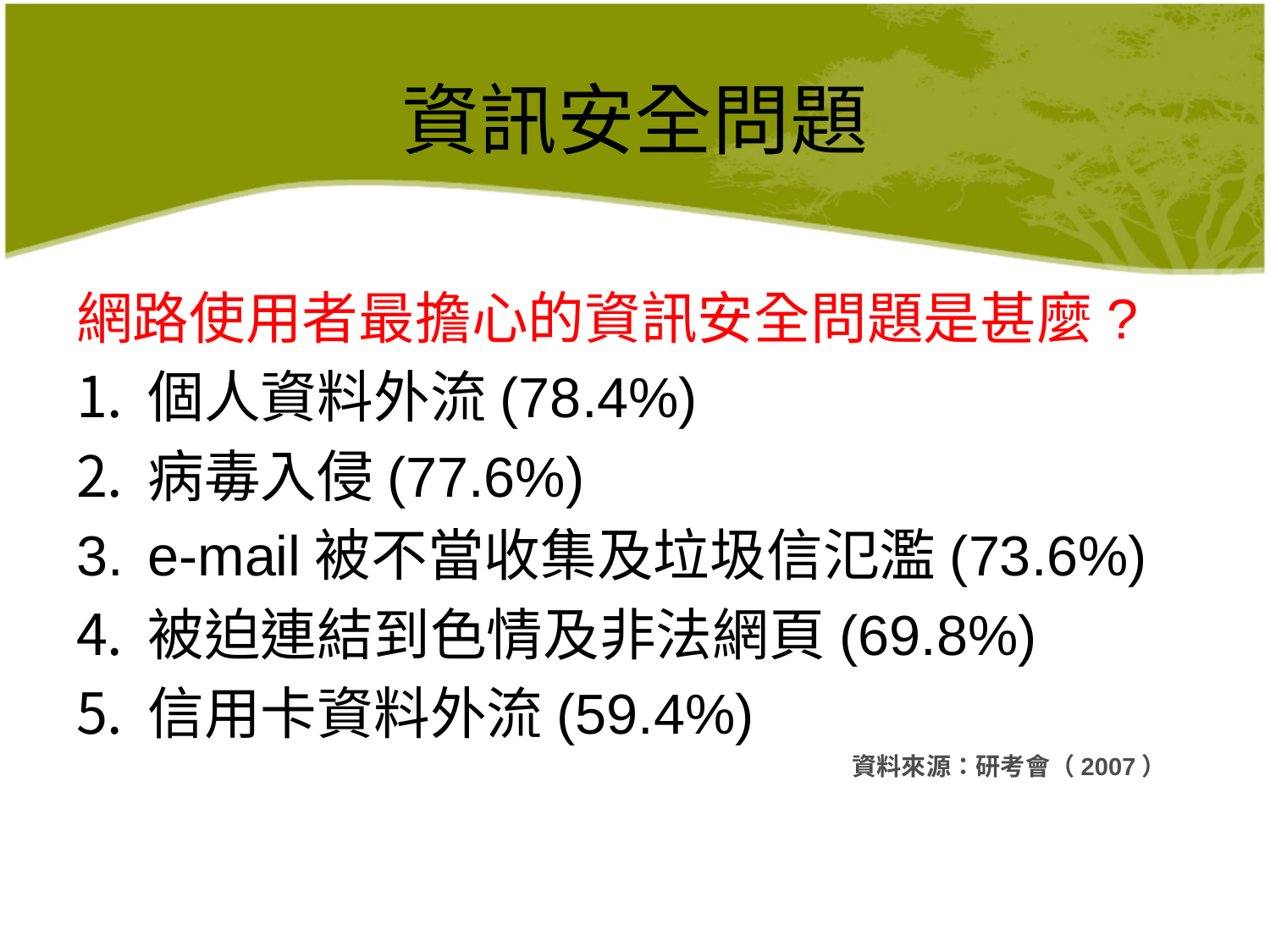

# 資訊安全問題
網路使用者最擔心的資訊安全問題是甚麼?
個人資料外流(78.4%)
病毒入侵(77.6%)
e-mail被不當收集及垃圾信氾濫(73.6%)
被迫連結到色情及非法網頁(69.8%)
信用卡資料外流(59.4%)
資料來源：研考會（2007）